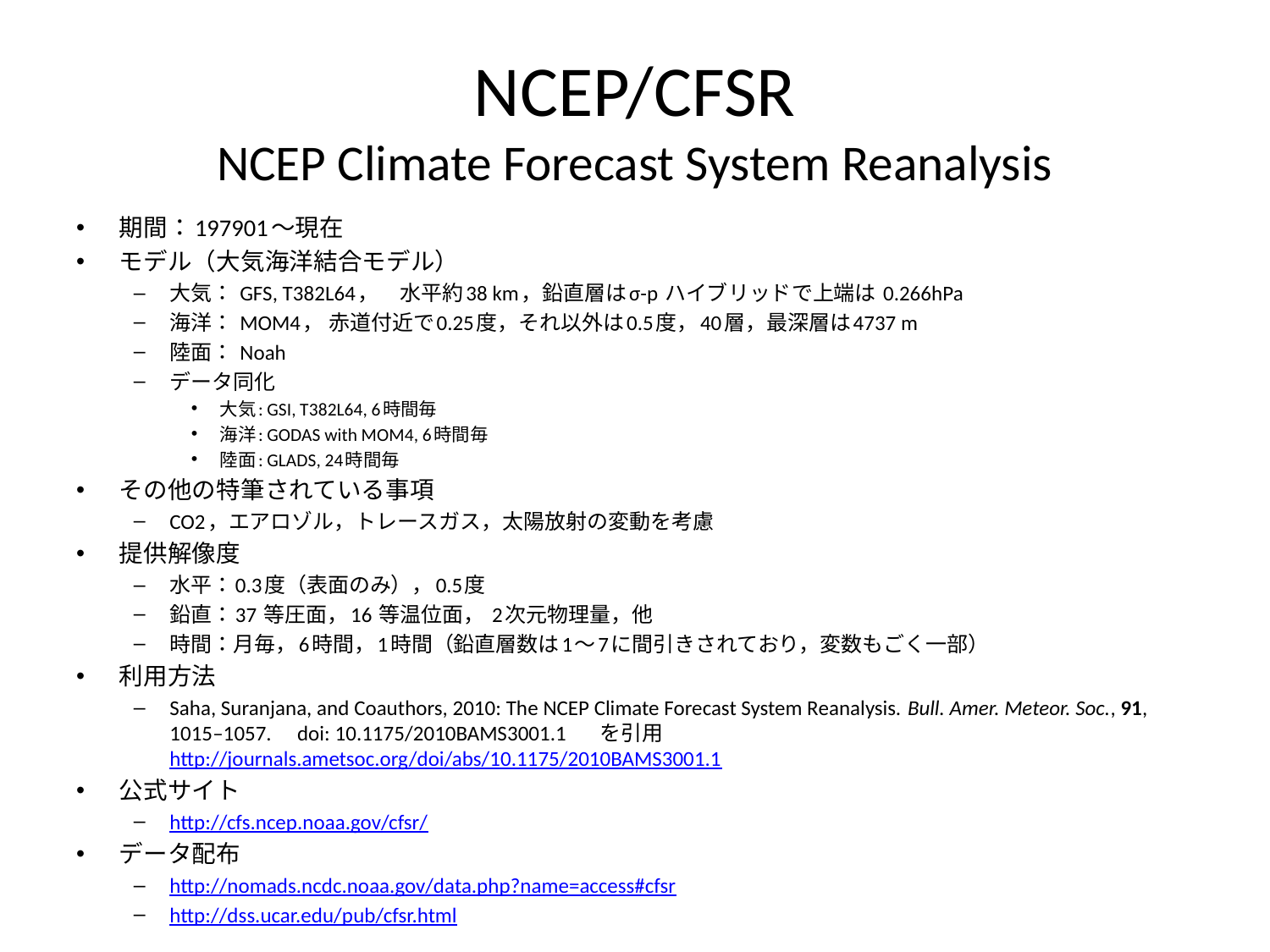

# NCEP/CFSR NCEP Climate Forecast System Reanalysis
期間：197901～現在
モデル（大気海洋結合モデル）
大気： GFS, T382L64，　水平約38 km，鉛直層はσ-p ハイブリッドで上端は 0.266hPa
海洋： MOM4， 赤道付近で0.25度，それ以外は0.5度，40層，最深層は4737 m
陸面： Noah
データ同化
大気: GSI, T382L64, 6時間毎
海洋: GODAS with MOM4, 6時間毎
陸面: GLADS, 24時間毎
その他の特筆されている事項
CO2，エアロゾル，トレースガス，太陽放射の変動を考慮
提供解像度
水平：0.3度（表面のみ），0.5度
鉛直：37 等圧面，16 等温位面， 2次元物理量，他
時間：月毎，6時間，1時間（鉛直層数は1～7に間引きされており，変数もごく一部）
利用方法
Saha, Suranjana, and Coauthors, 2010: The NCEP Climate Forecast System Reanalysis. Bull. Amer. Meteor. Soc., 91, 1015–1057.　doi: 10.1175/2010BAMS3001.1 　 を引用http://journals.ametsoc.org/doi/abs/10.1175/2010BAMS3001.1
公式サイト
http://cfs.ncep.noaa.gov/cfsr/
データ配布
http://nomads.ncdc.noaa.gov/data.php?name=access#cfsr
http://dss.ucar.edu/pub/cfsr.html